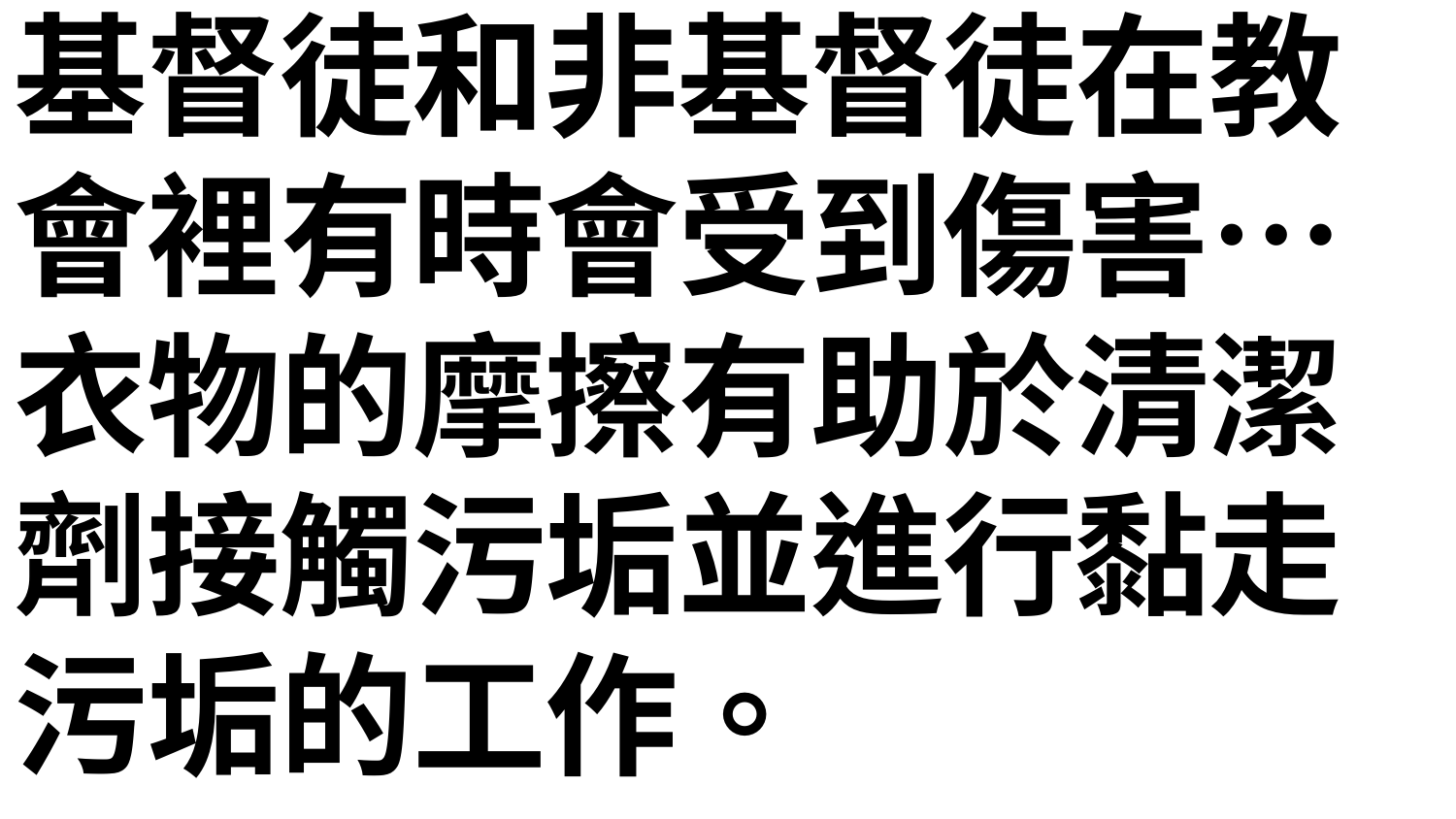

基督徒和非基督徒在教會裡有時會受到傷害…
衣物的摩擦有助於清潔劑接觸污垢並進行黏走污垢的工作。